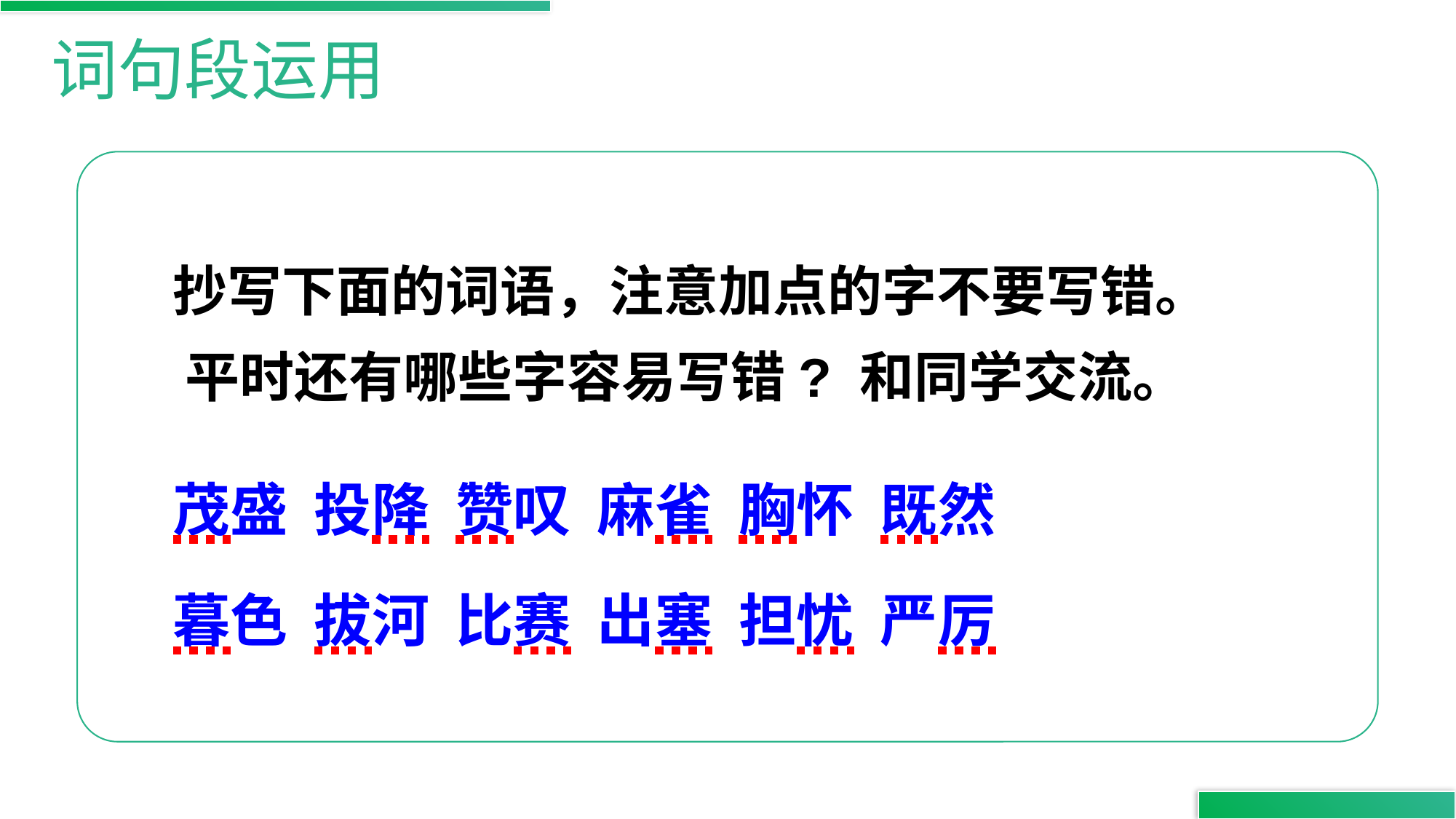

词句段运用
抄写下面的词语，注意加点的字不要写错。 平时还有哪些字容易写错? 和同学交流。
茂盛  投降  赞叹  麻雀  胸怀  既然
暮色  拔河  比赛  出塞  担忧  严厉